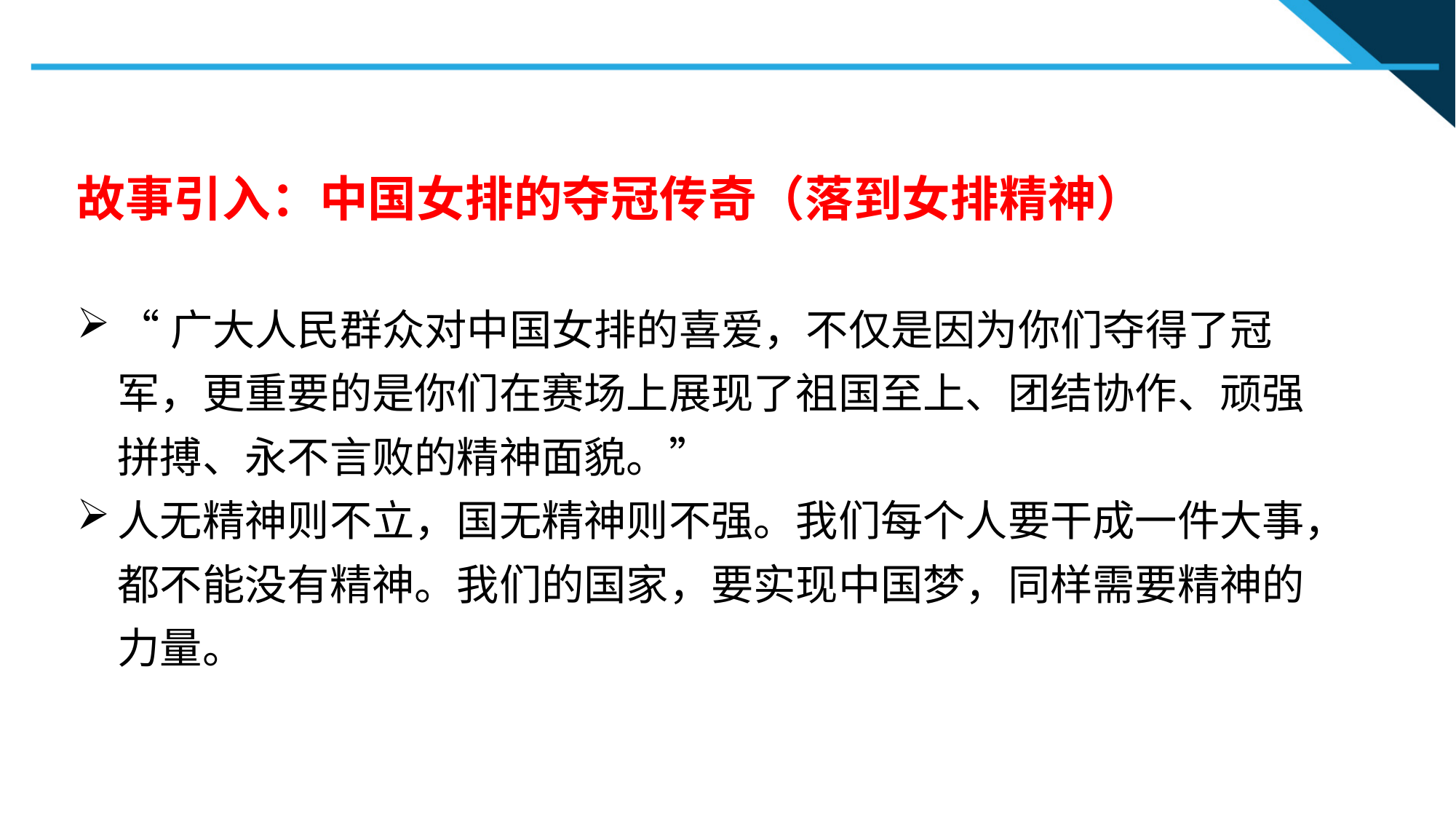

故事引入：中国女排的夺冠传奇（落到女排精神）

“广大人民群众对中国女排的喜爱，不仅是因为你们夺得了冠军，更重要的是你们在赛场上展现了祖国至上、团结协作、顽强拼搏、永不言败的精神面貌。”
人无精神则不立，国无精神则不强。我们每个人要干成一件大事，都不能没有精神。我们的国家，要实现中国梦，同样需要精神的力量。